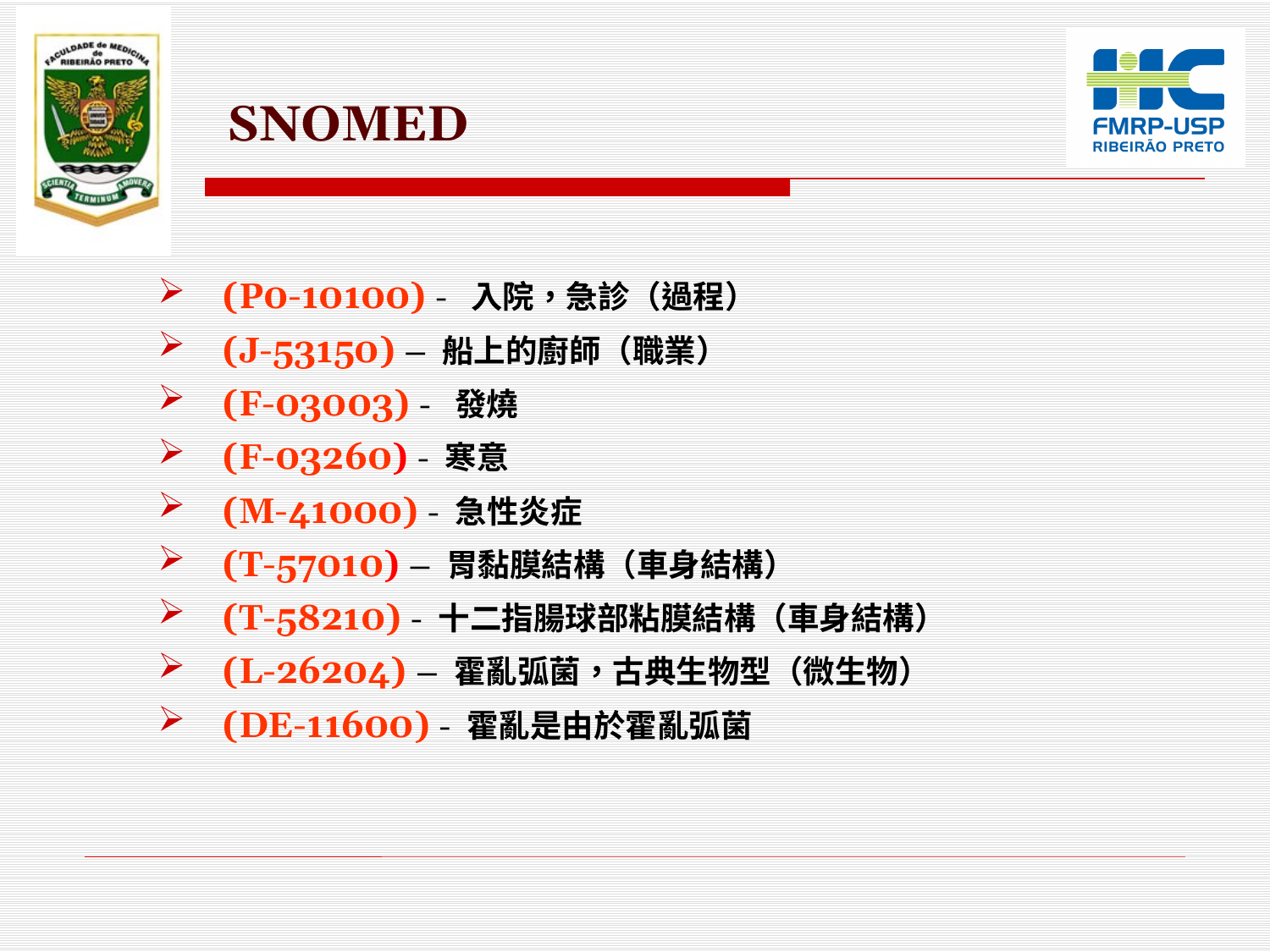

# SNOMED

(P0-10100) -  入院，急診（過程）
(J-53150) – 船上的廚師（職業）
(F-03003) -  發燒
(F-03260) - 寒意
(M-41000) - 急性炎症
(T-57010) – 胃黏膜結構（車身結構）
(T-58210) - 十二指腸球部粘膜結構（車身結構）
(L-26204) – 霍亂弧菌，古典生物型（微生物）
(DE-11600) - 霍亂是由於霍亂弧菌